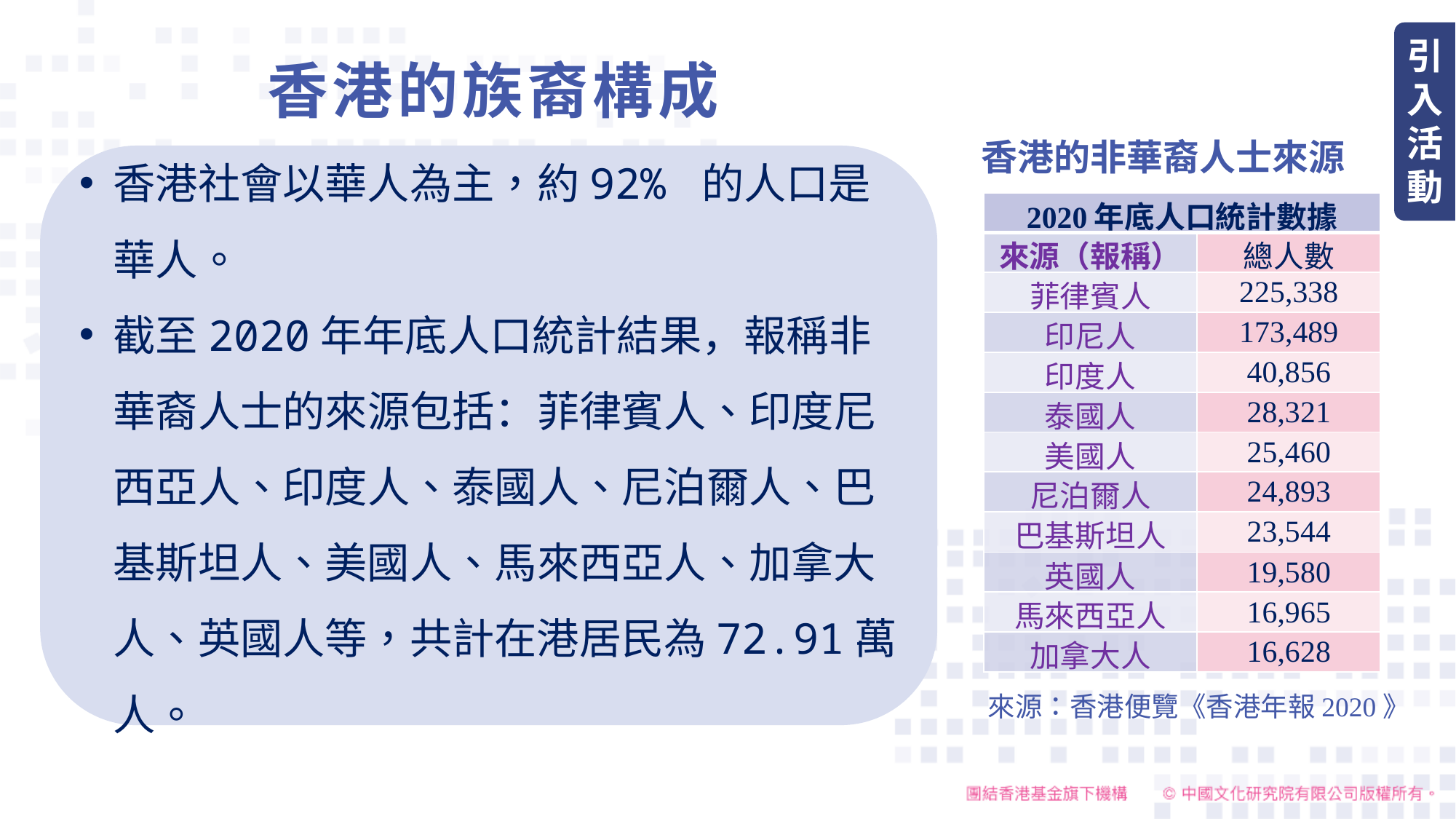

引入活動

# 香港的族裔構成
香港的非華裔人士來源
香港社會以華人為主，約92% 的人口是華人。
截至2020年年底人口統計結果，報稱非華裔人士的來源包括：菲律賓人、印度尼西亞人、印度人、泰國人、尼泊爾人、巴基斯坦人、美國人、馬來西亞人、加拿大人、英國人等，共計在港居民為72.91萬人。
| 2020年底人口統計數據 |  |
| --- | --- |
| 來源（報稱） | 總人數 |
| 菲律賓人 | 225,338 |
| 印尼人 | 173,489 |
| 印度人 | 40,856 |
| 泰國人 | 28,321 |
| 美國人 | 25,460 |
| 尼泊爾人 | 24,893 |
| 巴基斯坦人 | 23,544 |
| 英國人 | 19,580 |
| 馬來西亞人 | 16,965 |
| 加拿大人 | 16,628 |
來源：香港便覽《香港年報2020》